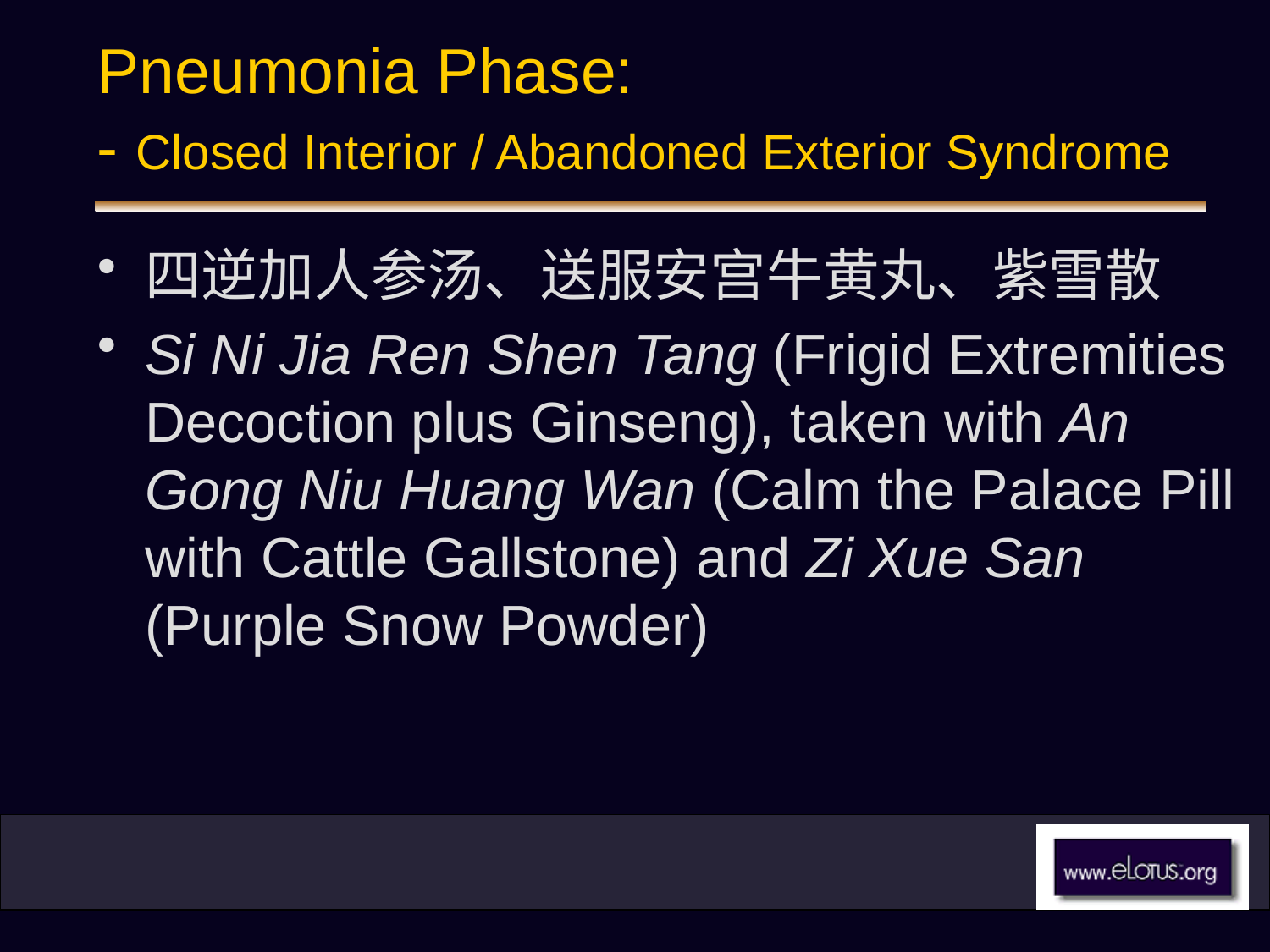

# Pneumonia Phase: - Closed Interior / Abandoned Exterior Syndrome
四逆加人参汤、送服安宫牛黄丸、紫雪散
Si Ni Jia Ren Shen Tang (Frigid Extremities Decoction plus Ginseng), taken with An Gong Niu Huang Wan (Calm the Palace Pill with Cattle Gallstone) and Zi Xue San (Purple Snow Powder)